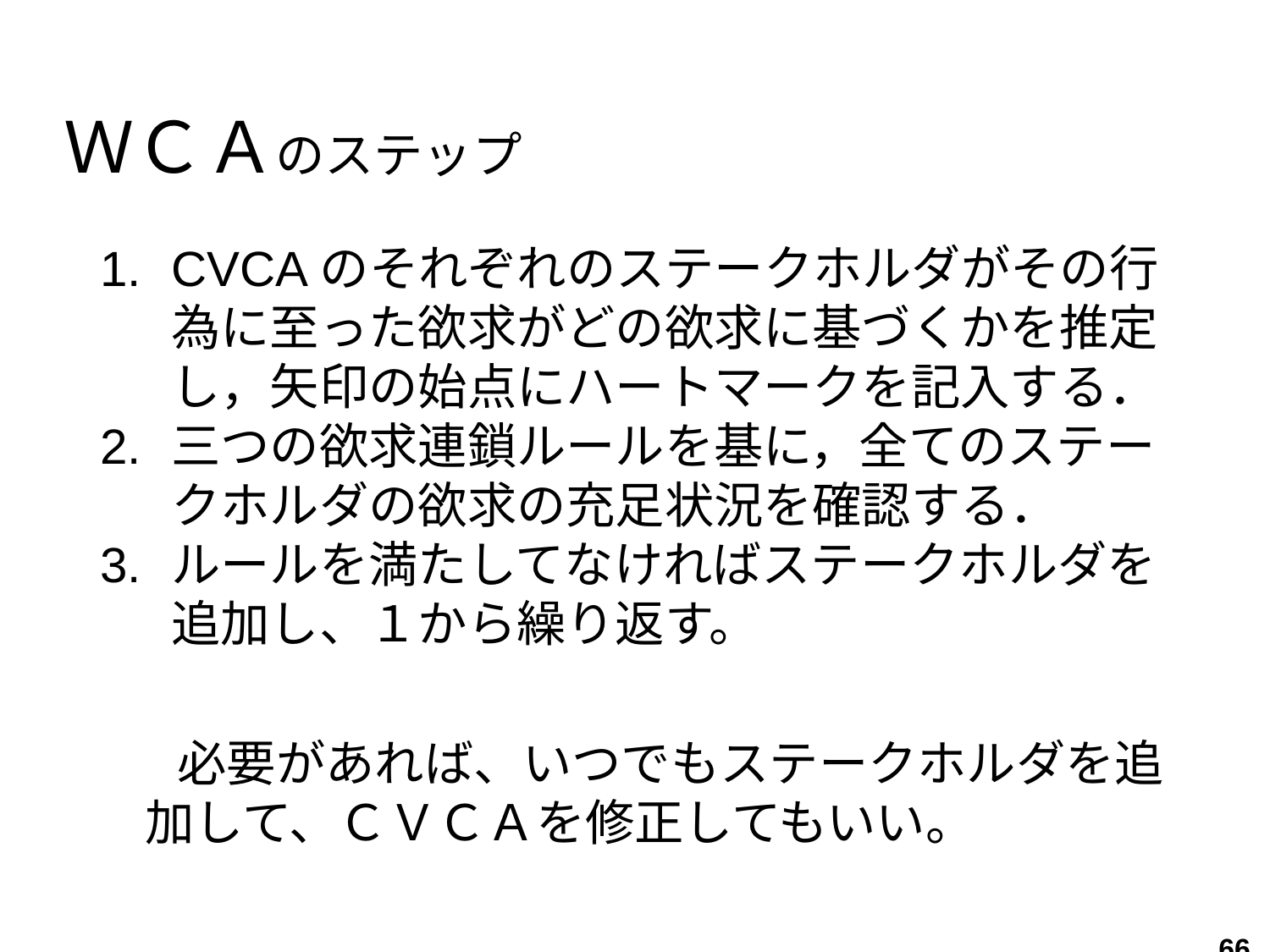

ＷＣＡのステップ
CVCAのそれぞれのステークホルダがその行為に至った欲求がどの欲求に基づくかを推定し，矢印の始点にハートマークを記入する．
三つの欲求連鎖ルールを基に，全てのステークホルダの欲求の充足状況を確認する．
ルールを満たしてなければステークホルダを追加し、１から繰り返す。

必要があれば、いつでもステークホルダを追加して、ＣＶＣＡを修正してもいい。

66